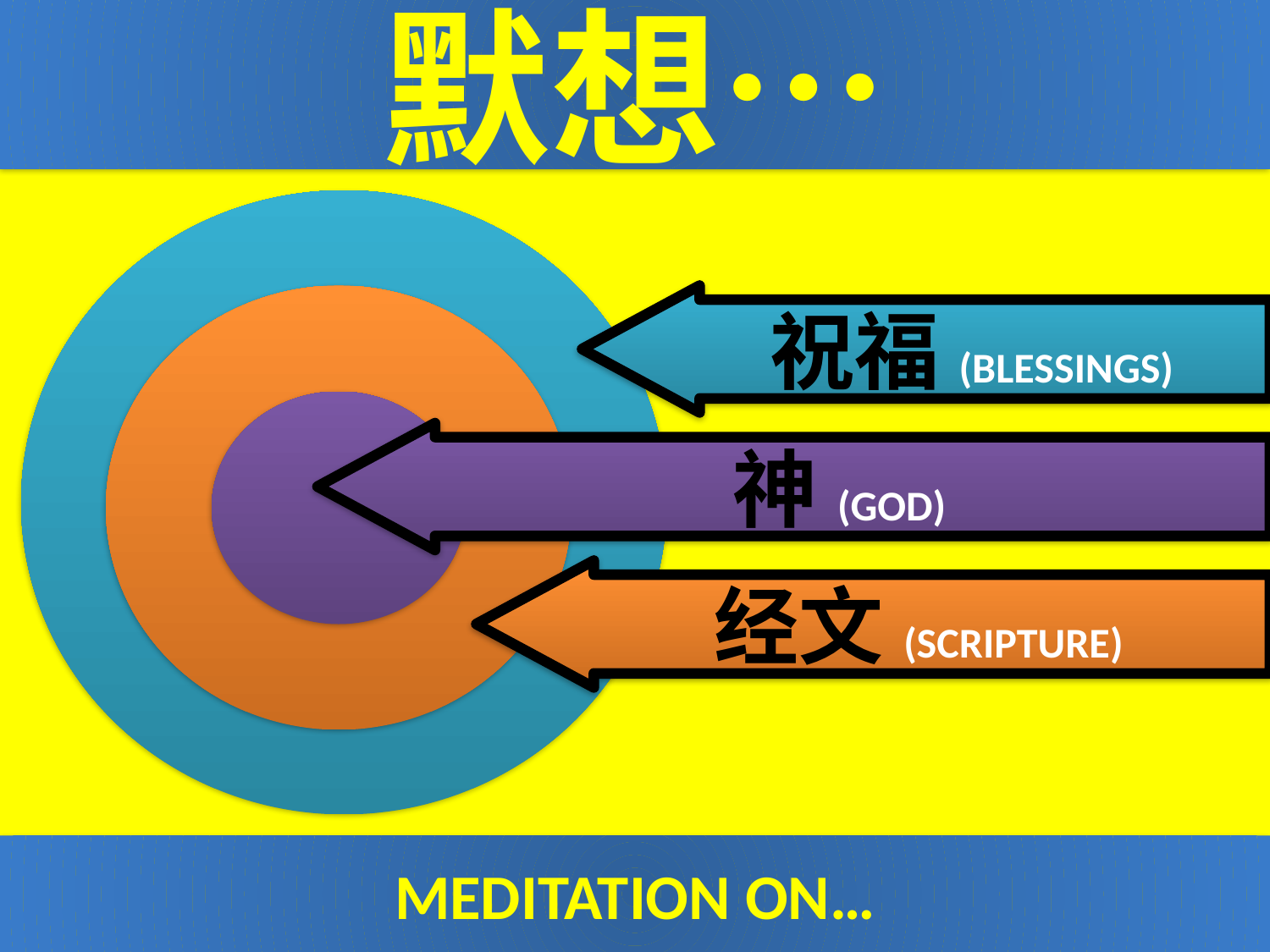

默想…

祝福 (BLESSINGS)

神 (GOD)
经文 (SCRIPTURE)
MEDITATION ON…